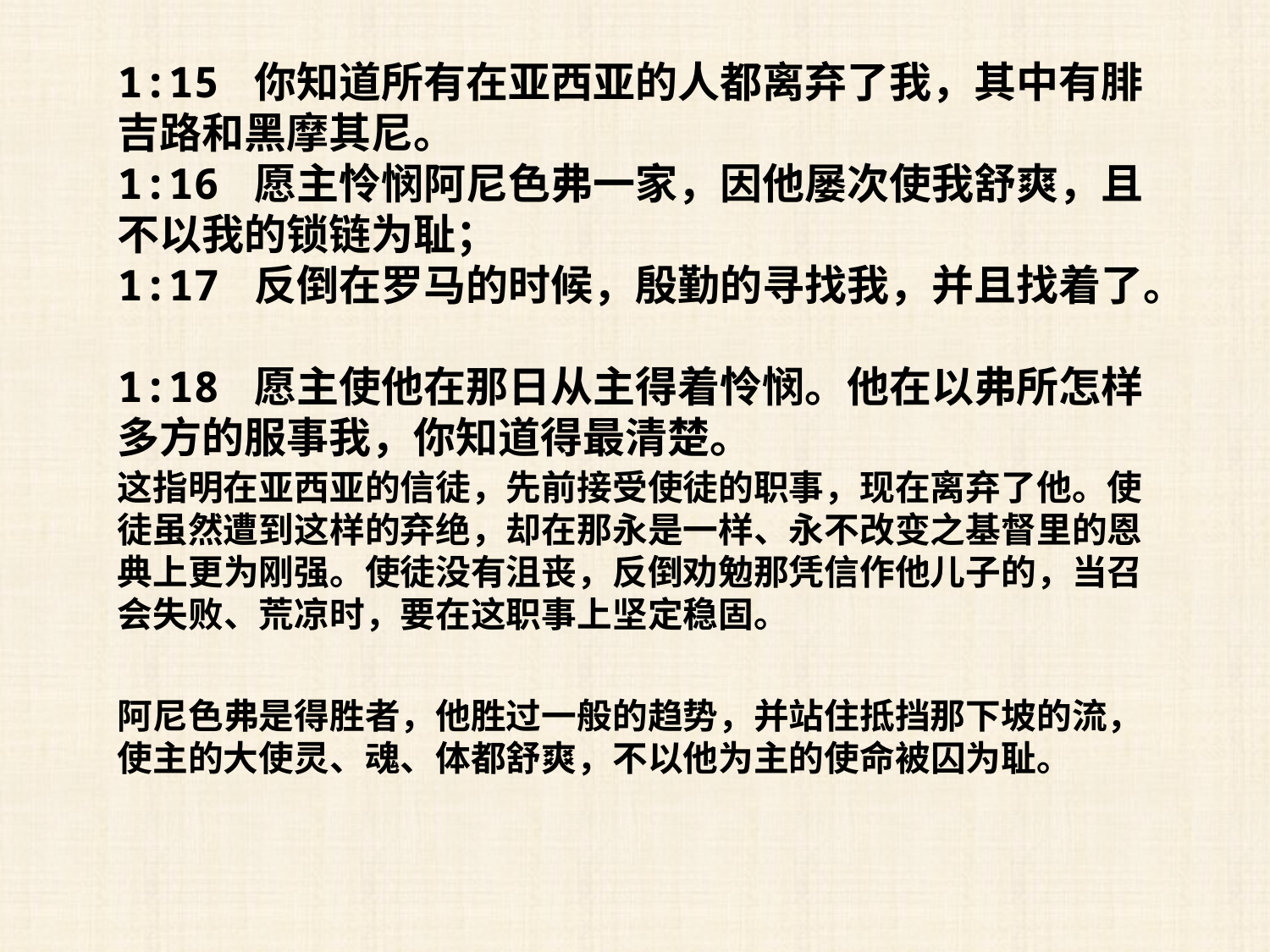

1:15 你知道所有在亚西亚的人都离弃了我，其中有腓吉路和黑摩其尼。
1:16 愿主怜悯阿尼色弗一家，因他屡次使我舒爽，且不以我的锁链为耻；
1:17 反倒在罗马的时候，殷勤的寻找我，并且找着了。
1:18 愿主使他在那日从主得着怜悯。他在以弗所怎样多方的服事我，你知道得最清楚。
这指明在亚西亚的信徒，先前接受使徒的职事，现在离弃了他。使徒虽然遭到这样的弃绝，却在那永是一样、永不改变之基督里的恩典上更为刚强。使徒没有沮丧，反倒劝勉那凭信作他儿子的，当召会失败、荒凉时，要在这职事上坚定稳固。
阿尼色弗是得胜者，他胜过一般的趋势，并站住抵挡那下坡的流，使主的大使灵、魂、体都舒爽，不以他为主的使命被囚为耻。